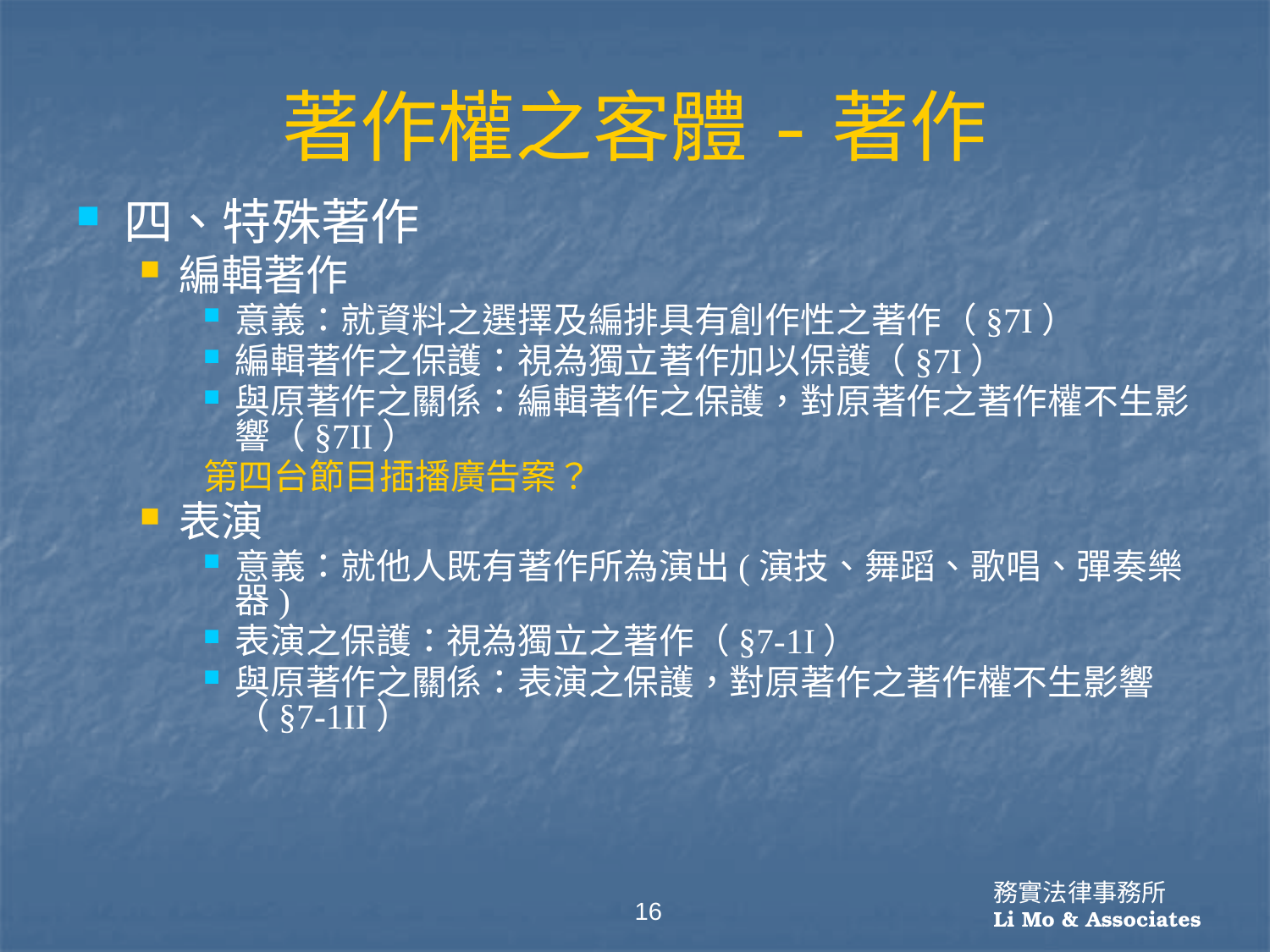

# 著作權之客體-著作
四、特殊著作
編輯著作
意義：就資料之選擇及編排具有創作性之著作（§7I）
編輯著作之保護：視為獨立著作加以保護（§7I）
與原著作之關係：編輯著作之保護，對原著作之著作權不生影響（§7II）
第四台節目插播廣告案？
表演
意義：就他人既有著作所為演出(演技、舞蹈、歌唱、彈奏樂器)
表演之保護：視為獨立之著作（§7-1I）
與原著作之關係：表演之保護，對原著作之著作權不生影響（§7-1II）

16
務實法律事務所
Li Mo & Associates